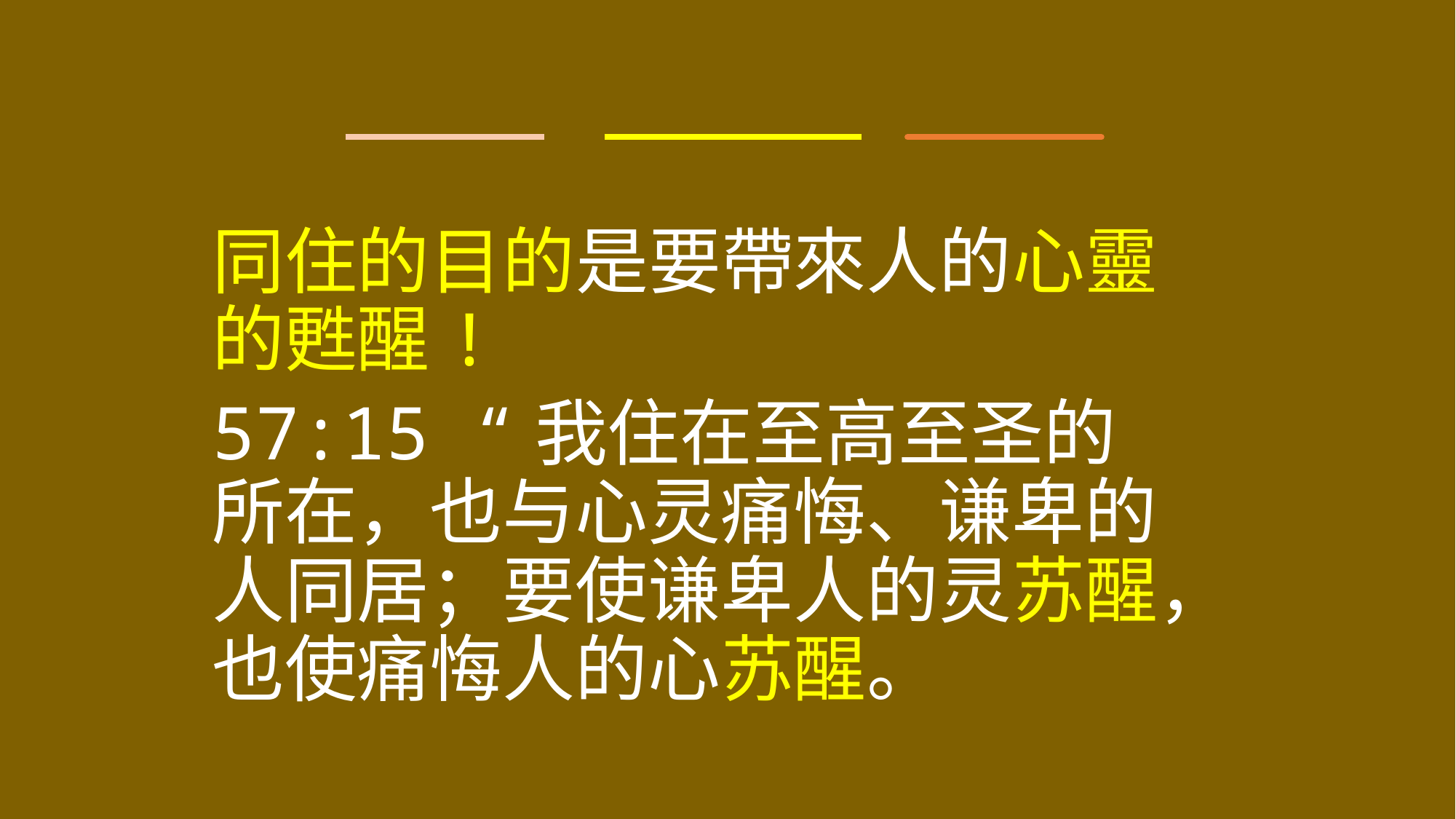

同住的目的是要帶來人的心靈的甦醒!
57:15 “我住在至高至圣的所在，也与心灵痛悔、谦卑的人同居；要使谦卑人的灵苏醒，也使痛悔人的心苏醒。